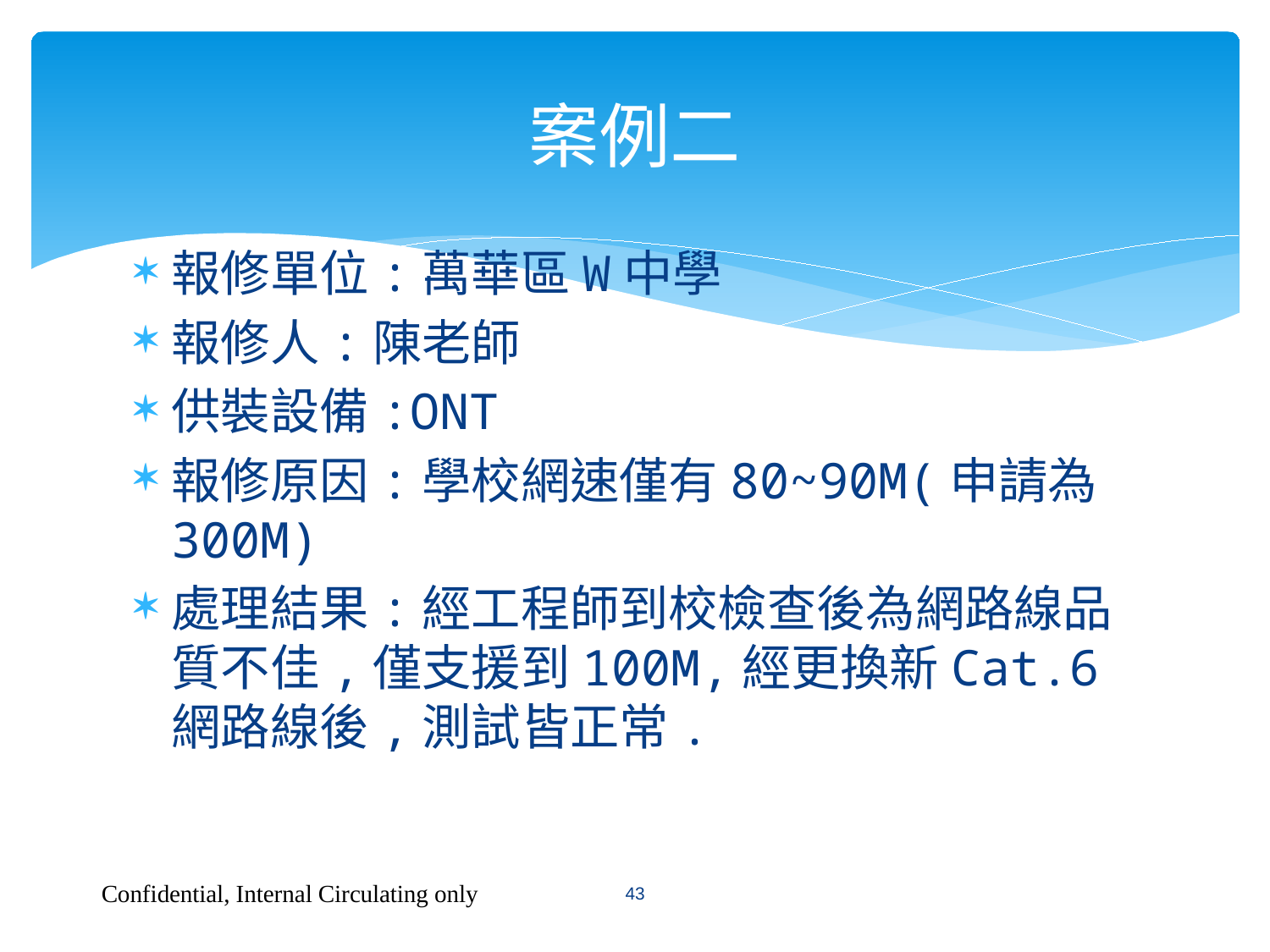

# 案例二
報修單位:萬華區W中學
報修人:陳老師
供裝設備:ONT
報修原因:學校網速僅有80~90M(申請為300M)
處理結果:經工程師到校檢查後為網路線品質不佳,僅支援到100M,經更換新Cat.6網路線後,測試皆正常.
Confidential, Internal Circulating only
43